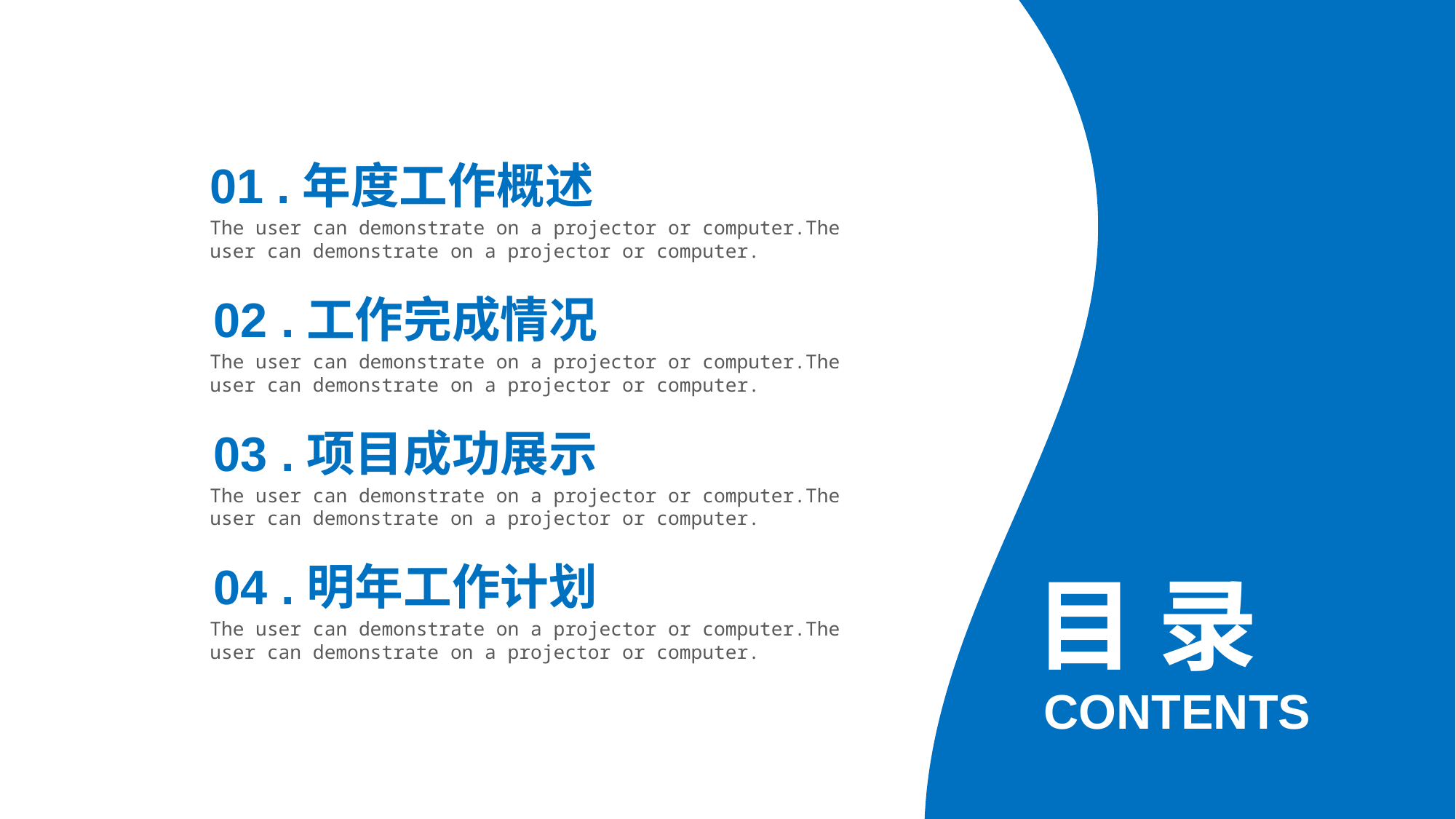

01 .年度工作概述

The user can demonstrate on a projector or computer.The user can demonstrate on a projector or computer.
02 .工作完成情况
The user can demonstrate on a projector or computer.The user can demonstrate on a projector or computer.
03 .项目成功展示
The user can demonstrate on a projector or computer.The user can demonstrate on a projector or computer.
04 .明年工作计划
目 录
CONTENTS
The user can demonstrate on a projector or computer.The user can demonstrate on a projector or computer.